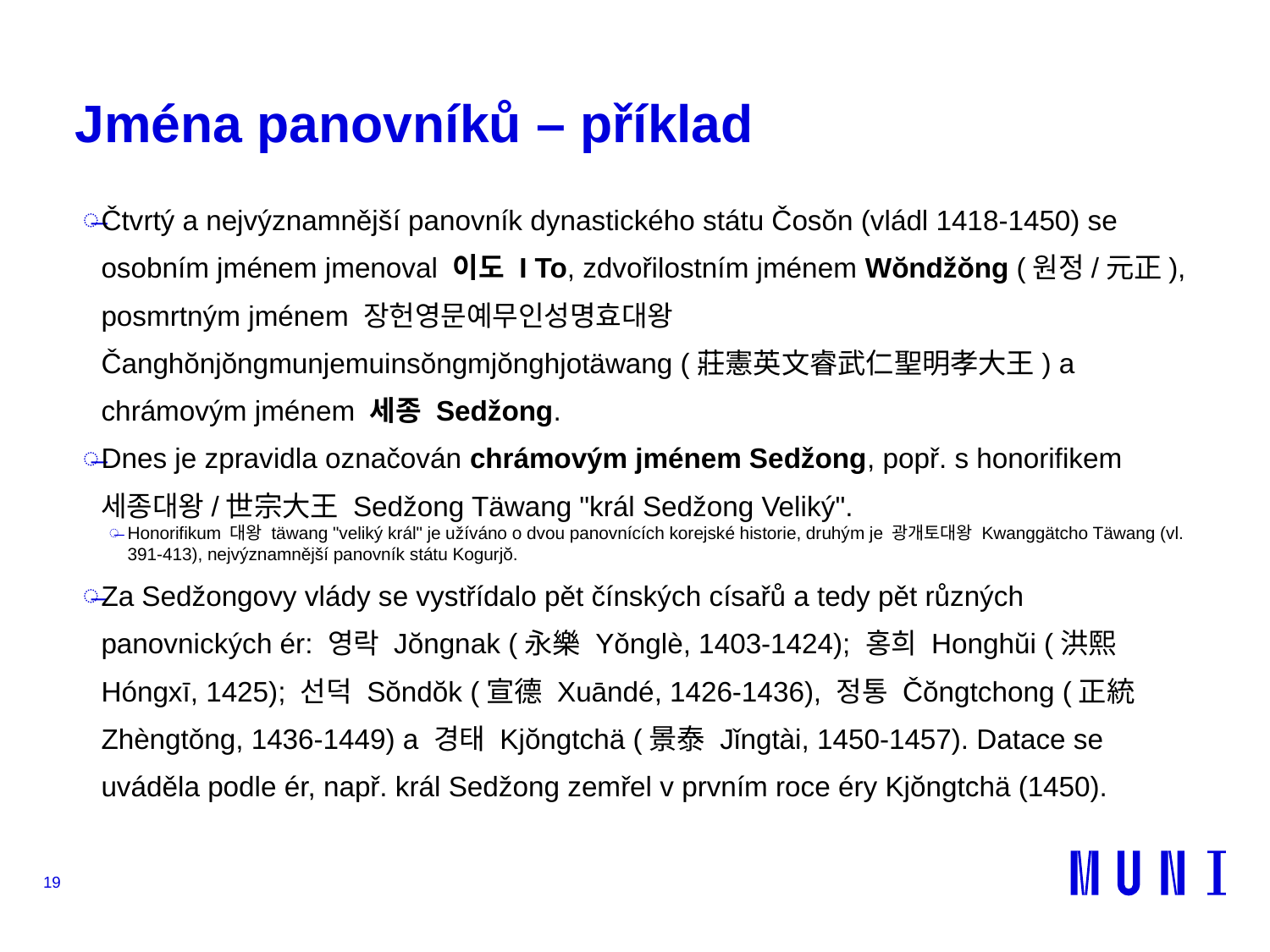

# Jména panovníků – příklad
Čtvrtý a nejvýznamnější panovník dynastického státu Čosŏn (vládl 1418-1450) se osobním jménem jmenoval 이도 I To, zdvořilostním jménem Wŏndžŏng (원정/元正), posmrtným jménem 장헌영문예무인성명효대왕 Čanghŏnjŏngmunjemuinsŏngmjŏnghjotäwang (莊憲英文睿武仁聖明孝大王) a chrámovým jménem 세종 Sedžong.
Dnes je zpravidla označován chrámovým jménem Sedžong, popř. s honorifikem 세종대왕/世宗大王 Sedžong Täwang "král Sedžong Veliký".
Honorifikum 대왕 täwang "veliký král" je užíváno o dvou panovnících korejské historie, druhým je 광개토대왕 Kwanggätcho Täwang (vl. 391-413), nejvýznamnější panovník státu Kogurjŏ.
Za Sedžongovy vlády se vystřídalo pět čínských císařů a tedy pět různých panovnických ér: 영락 Jŏngnak (永樂 Yǒnglè, 1403-1424); 홍희 Honghŭi (洪熙 Hóngxī, 1425); 선덕 Sŏndŏk (宣德 Xuāndé, 1426-1436), 정통 Čŏngtchong (正統 Zhèngtǒng, 1436-1449) a 경태 Kjŏngtchä (景泰 Jǐngtài, 1450-1457). Datace se uváděla podle ér, např. král Sedžong zemřel v prvním roce éry Kjŏngtchä (1450).
19